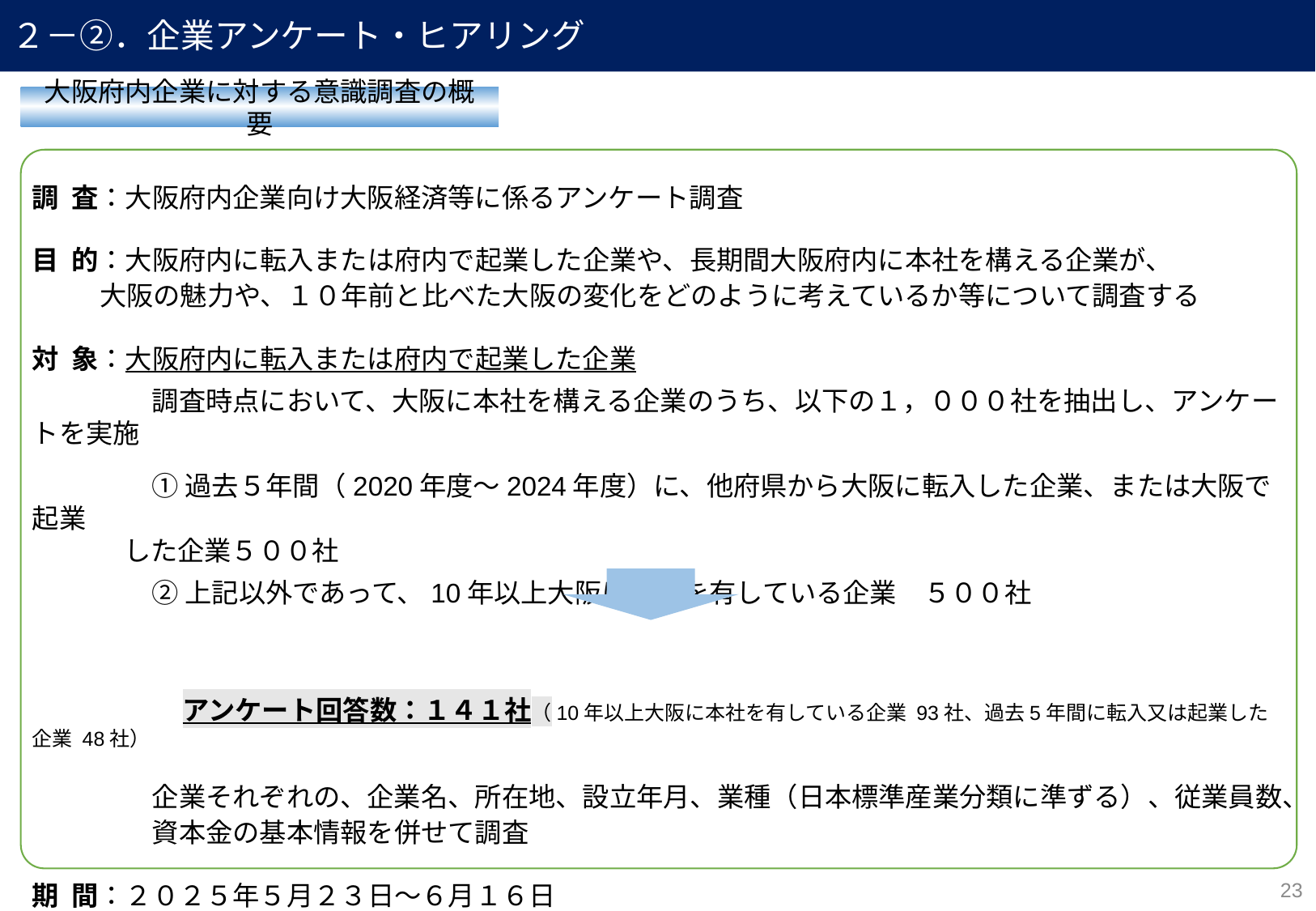

２－②．企業アンケート・ヒアリング
大阪府内企業に対する意識調査の概要
調  査：大阪府内企業向け大阪経済等に係るアンケート調査
目  的：大阪府内に転入または府内で起業した企業や、長期間大阪府内に本社を構える企業が、
          大阪の魅力や、１０年前と比べた大阪の変化をどのように考えているか等について調査する
対  象：大阪府内に転入または府内で起業した企業
　　　　  調査時点において、大阪に本社を構える企業のうち、以下の１，０００社を抽出し、アンケートを実施
　　　　  ① 過去５年間（2020年度～2024年度）に、他府県から大阪に転入した企業、または大阪で起業
              した企業５００社
　　　　  ② 上記以外であって、10年以上大阪に本社を有している企業　５００社

　　　　       アンケート回答数：１４１社（10年以上大阪に本社を有している企業 93社、過去5年間に転入又は起業した企業 48社）
　　　　  企業それぞれの、企業名、所在地、設立年月、業種（日本標準産業分類に準ずる）、従業員数、
　　　　  資本金の基本情報を併せて調査
期  間：２０２５年５月２３日～６月１６日

23